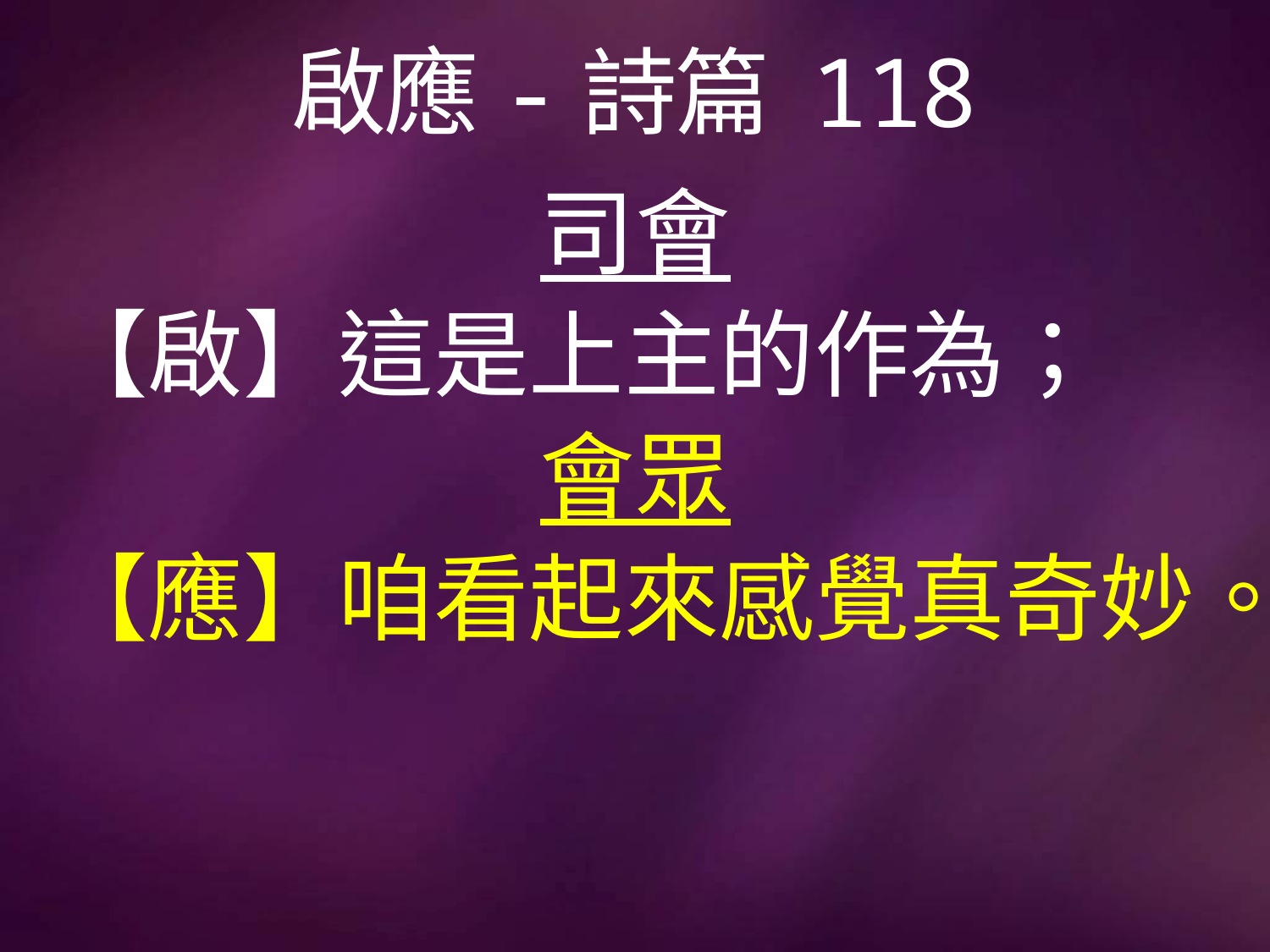

# 啟應-詩篇 118
司會
【啟】這是上主的作為；
會眾
【應】咱看起來感覺真奇妙。